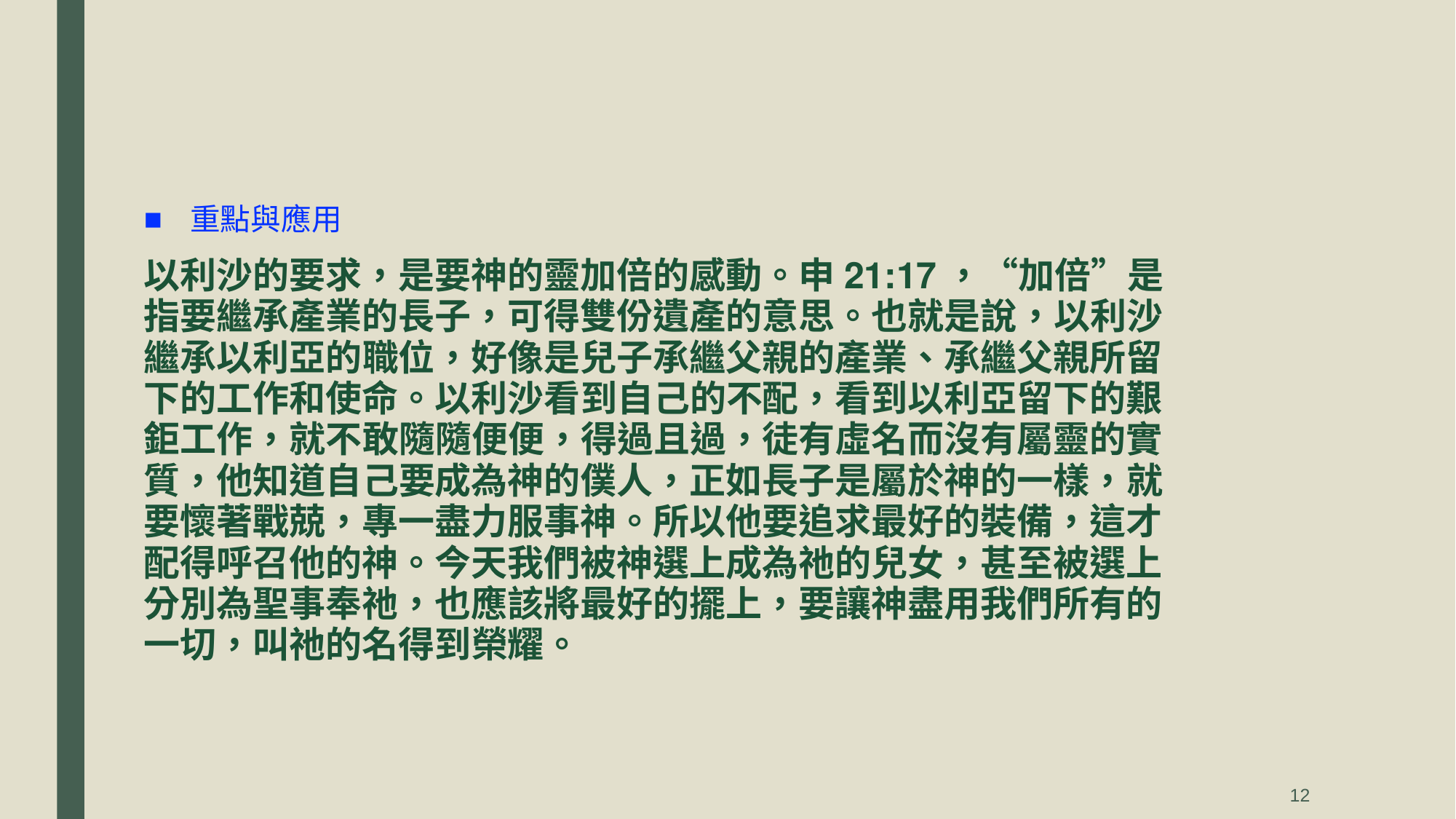

重點與應用
以利沙的要求，是要神的靈加倍的感動。申21:17，“加倍”是指要繼承產業的長子，可得雙份遺產的意思。也就是說，以利沙繼承以利亞的職位，好像是兒子承繼父親的產業、承繼父親所留下的工作和使命。以利沙看到自己的不配，看到以利亞留下的艱鉅工作，就不敢隨隨便便，得過且過，徒有虛名而沒有屬靈的實質，他知道自己要成為神的僕人，正如長子是屬於神的一樣，就要懷著戰兢，專一盡力服事神。所以他要追求最好的裝備，這才配得呼召他的神。今天我們被神選上成為祂的兒女，甚至被選上分別為聖事奉祂，也應該將最好的擺上，要讓神盡用我們所有的一切，叫祂的名得到榮耀。

12